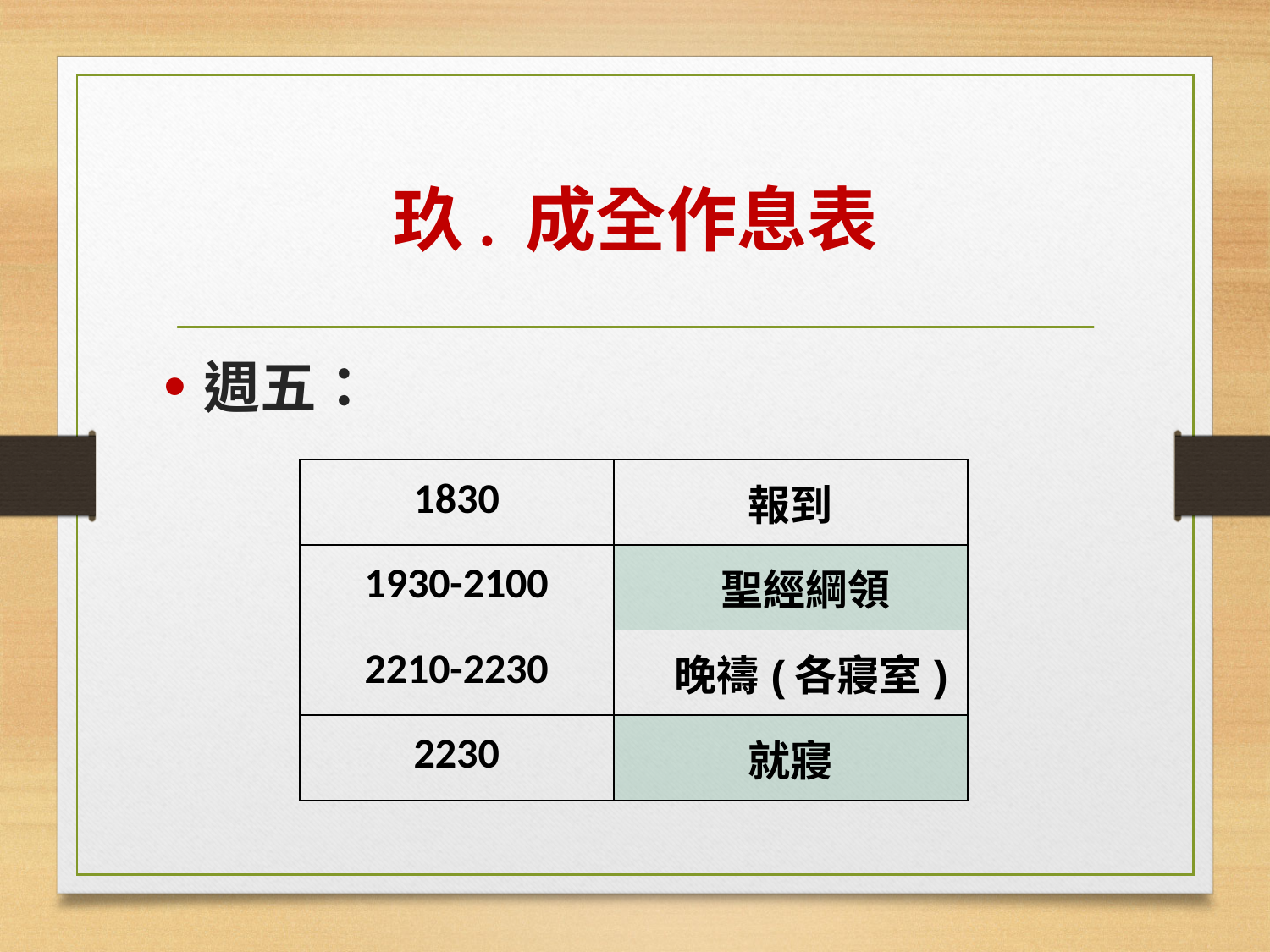

# 玖. 成全作息表
週五：
| 1830 | 報到 |
| --- | --- |
| 1930-2100 | 聖經綱領 |
| 2210-2230 | 晚禱(各寢室) |
| 2230 | 就寢 |